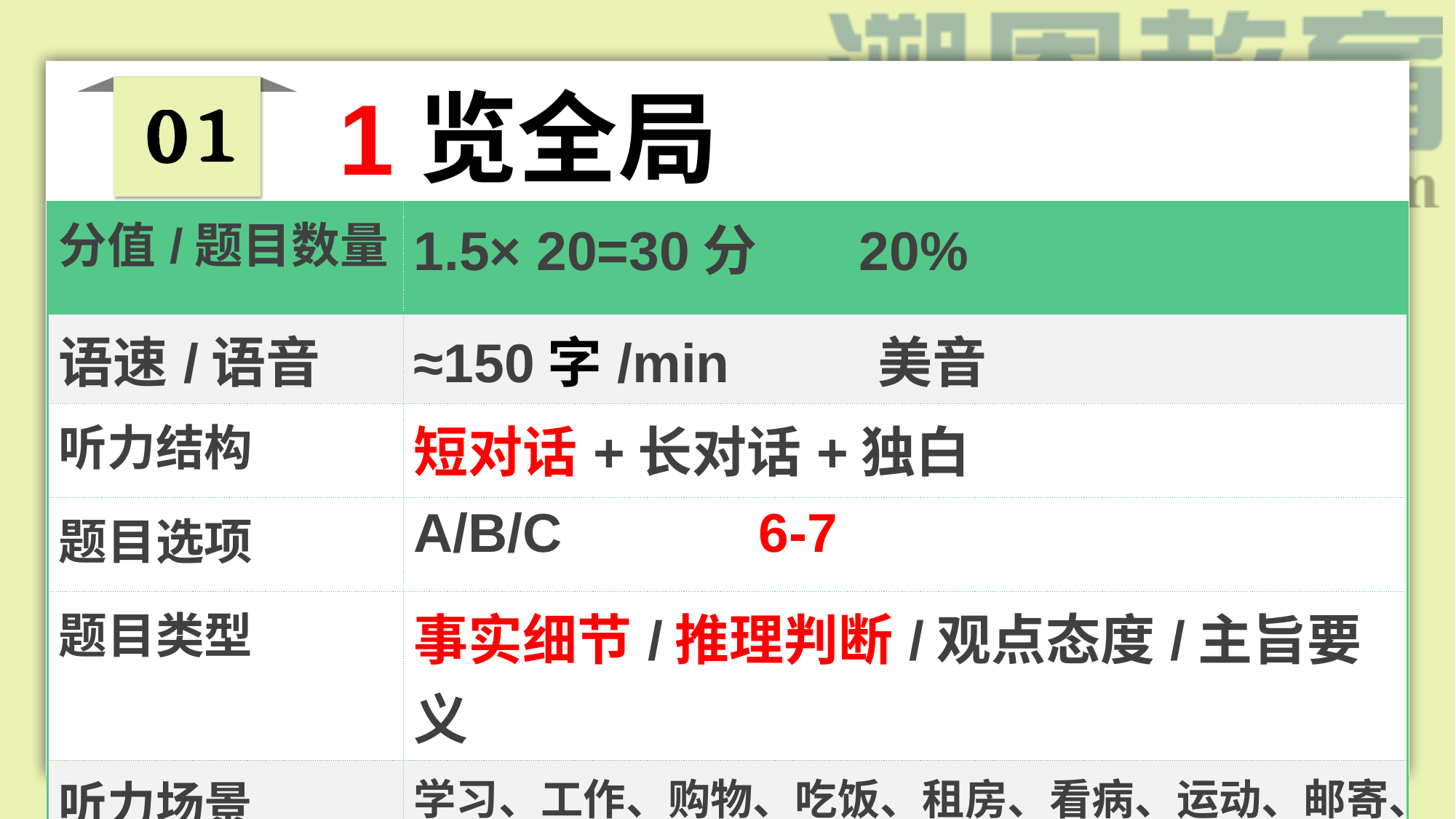

1览全局

| 分值/题目数量 | 1.5× 20=30分 20% |
| --- | --- |
| 语速/语音 | ≈150字/min 美音 |
| 听力结构 | 短对话+长对话+独白 |
| 题目选项 | A/B/C 6-7 |
| 题目类型 | 事实细节/推理判断/观点态度/主旨要义 |
| 听力场景 | 学习、工作、购物、吃饭、租房、看病、运动、邮寄、天气、文学艺术、交通出行（旅游/出差/驾驶/机场） |